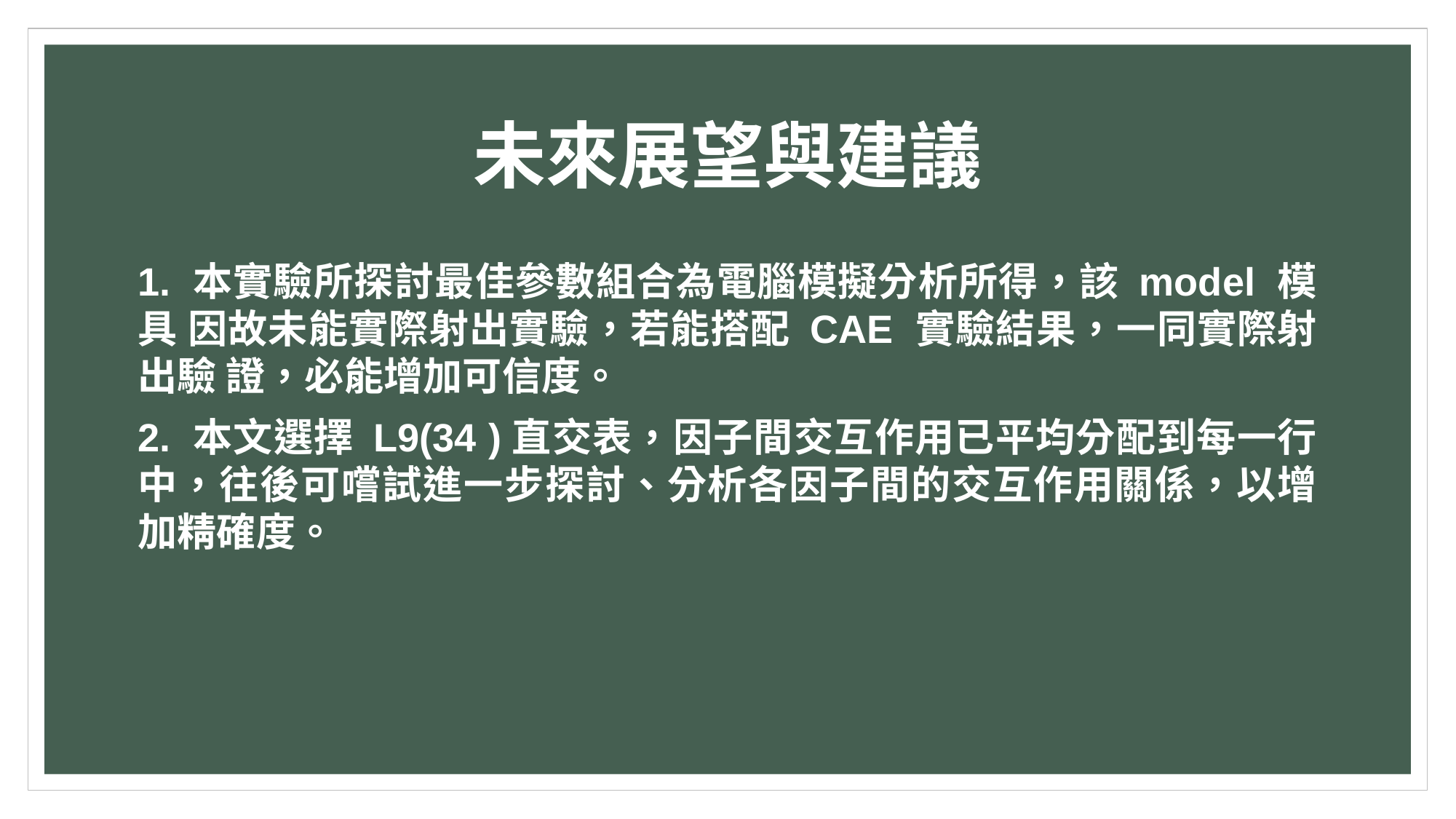

未來展望與建議
1. 本實驗所探討最佳參數組合為電腦模擬分析所得，該 model 模具 因故未能實際射出實驗，若能搭配 CAE 實驗結果，一同實際射出驗 證，必能增加可信度。
2. 本文選擇 L9(34 )直交表，因子間交互作用已平均分配到每一行 中，往後可嚐試進一步探討、分析各因子間的交互作用關係，以增 加精確度。